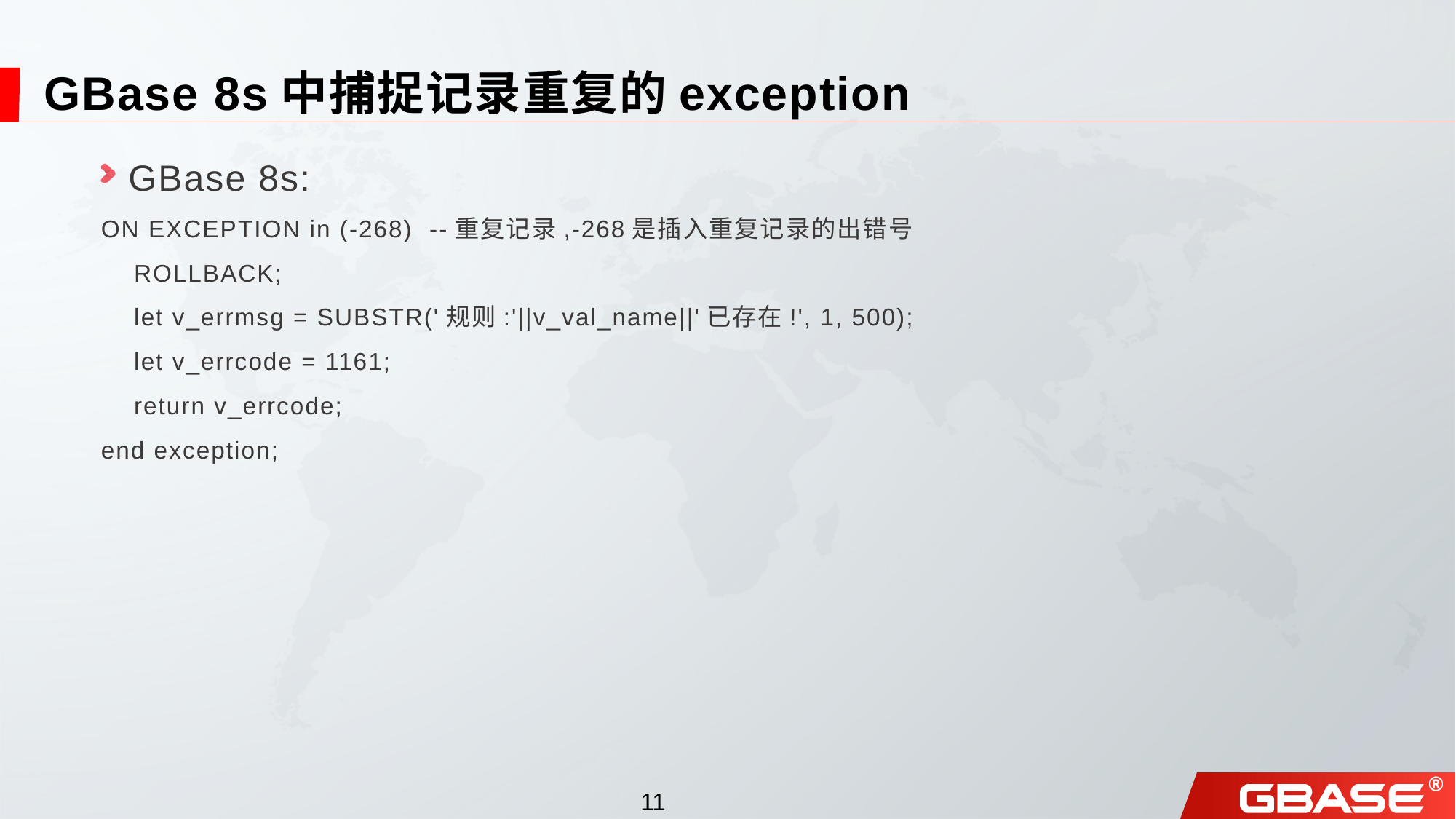

# GBase 8s中捕捉记录重复的exception
GBase 8s:
ON EXCEPTION in (-268)  --重复记录,-268是插入重复记录的出错号
    ROLLBACK;
    let v_errmsg = SUBSTR('规则:'||v_val_name||'已存在!', 1, 500);
    let v_errcode = 1161;
    return v_errcode;
end exception;